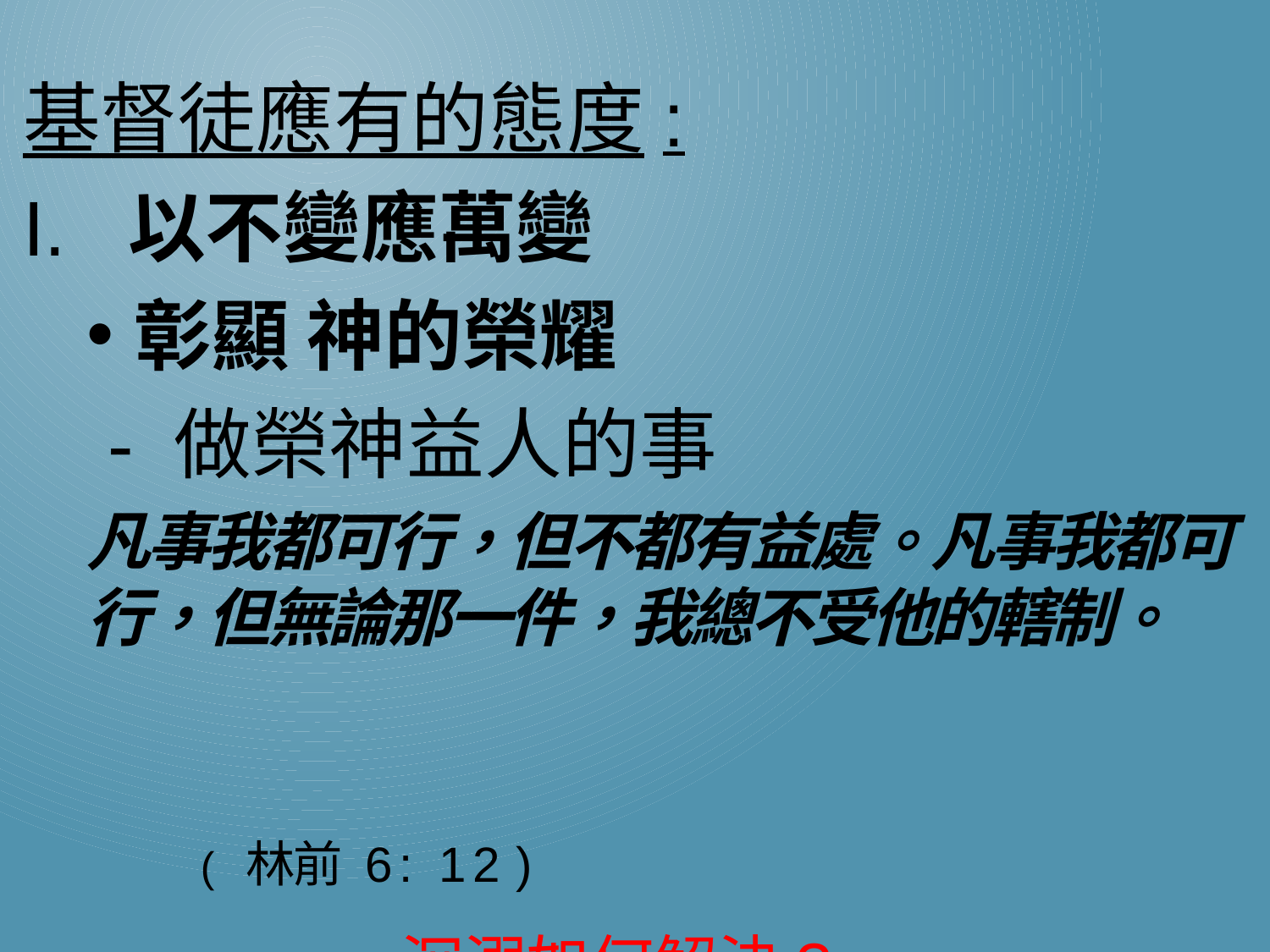

基督徒應有的態度:
I.  以不變應萬變
彰顯 神的榮耀
 - 做榮神益人的事
凡 事 我 都 可 行 ， 但 不 都 有 益 處 。 凡 事 我 都 可 行 ， 但 無 論 那 一 件 ， 我 總 不 受 他 的 轄 制 。
                                                                                                                                                  (       林   前     6   :       1   2     )
                 沉溺如何解決?
#